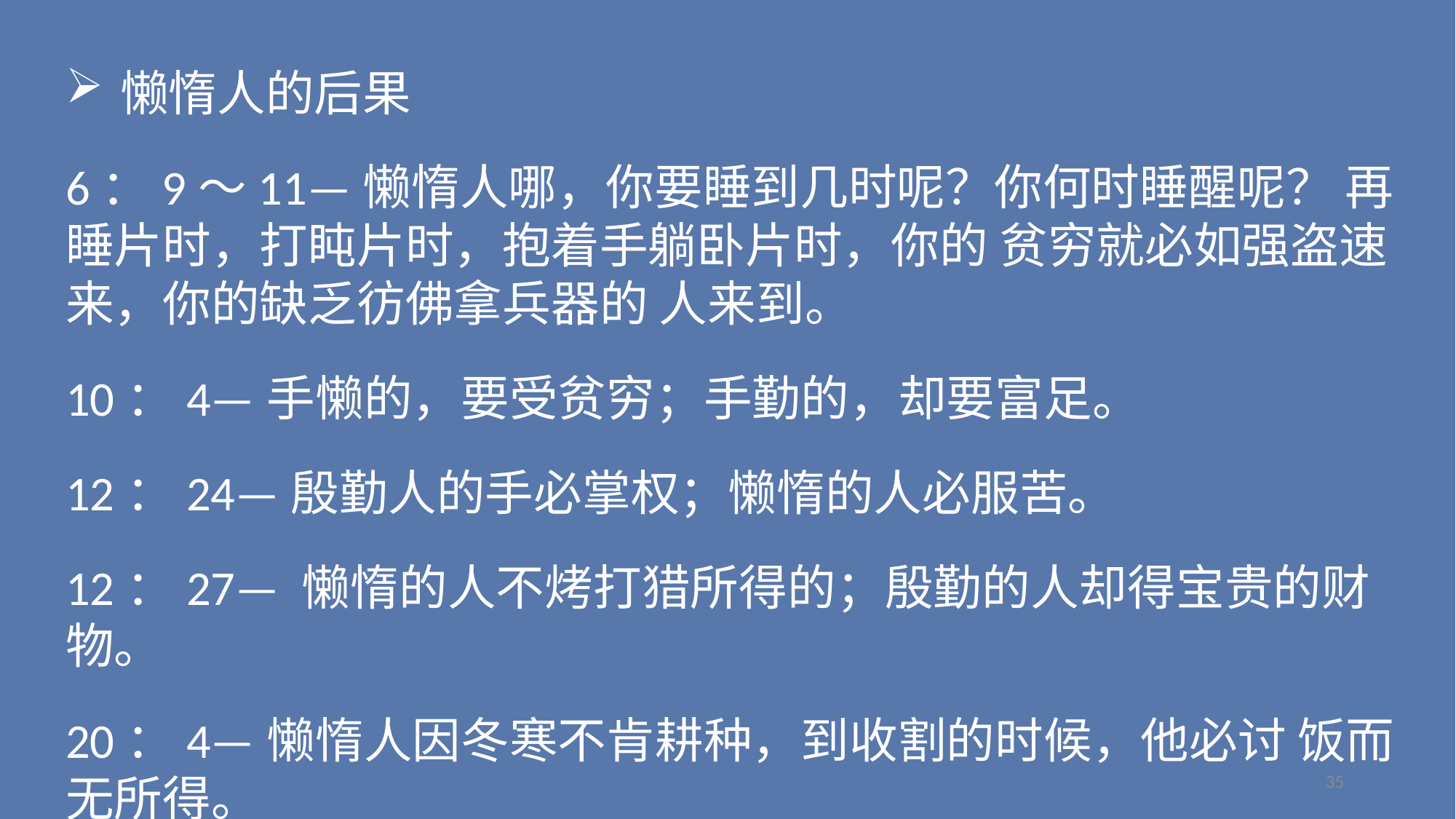

懒惰人的后果
6：9～11—懒惰人哪，你要睡到几时呢？你何时睡醒呢？ 再睡片时，打盹片时，抱着手躺卧片时，你的 贫穷就必如强盗速来，你的缺乏彷佛拿兵器的 人来到。
10：4—手懒的，要受贫穷；手勤的，却要富足。
12：24—殷勤人的手必掌权；懒惰的人必服苦。
12：27— 懒惰的人不烤打猎所得的；殷勤的人却得宝贵的财物。
20：4—懒惰人因冬寒不肯耕种，到收割的时候，他必讨 饭而无所得。
35